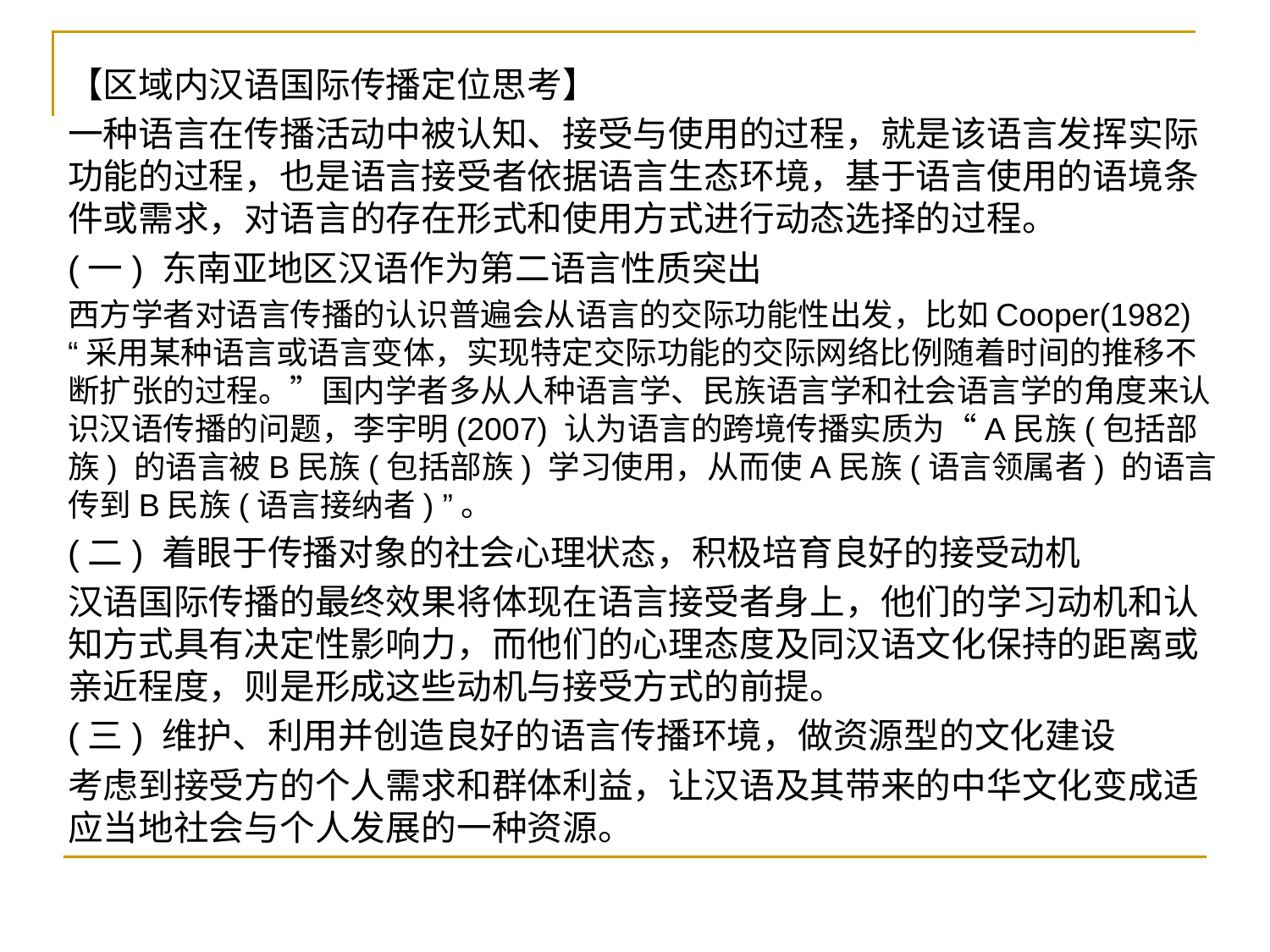

【区域内汉语国际传播定位思考】
一种语言在传播活动中被认知、接受与使用的过程，就是该语言发挥实际功能的过程，也是语言接受者依据语言生态环境，基于语言使用的语境条件或需求，对语言的存在形式和使用方式进行动态选择的过程。
(一) 东南亚地区汉语作为第二语言性质突出
西方学者对语言传播的认识普遍会从语言的交际功能性出发，比如Cooper(1982) “采用某种语言或语言变体，实现特定交际功能的交际网络比例随着时间的推移不断扩张的过程。”国内学者多从人种语言学、民族语言学和社会语言学的角度来认识汉语传播的问题，李宇明(2007) 认为语言的跨境传播实质为“A民族(包括部族) 的语言被B民族(包括部族) 学习使用，从而使A民族(语言领属者) 的语言传到B民族(语言接纳者) ”。
(二) 着眼于传播对象的社会心理状态，积极培育良好的接受动机
汉语国际传播的最终效果将体现在语言接受者身上，他们的学习动机和认知方式具有决定性影响力，而他们的心理态度及同汉语文化保持的距离或亲近程度，则是形成这些动机与接受方式的前提。
(三) 维护、利用并创造良好的语言传播环境，做资源型的文化建设
考虑到接受方的个人需求和群体利益，让汉语及其带来的中华文化变成适应当地社会与个人发展的一种资源。